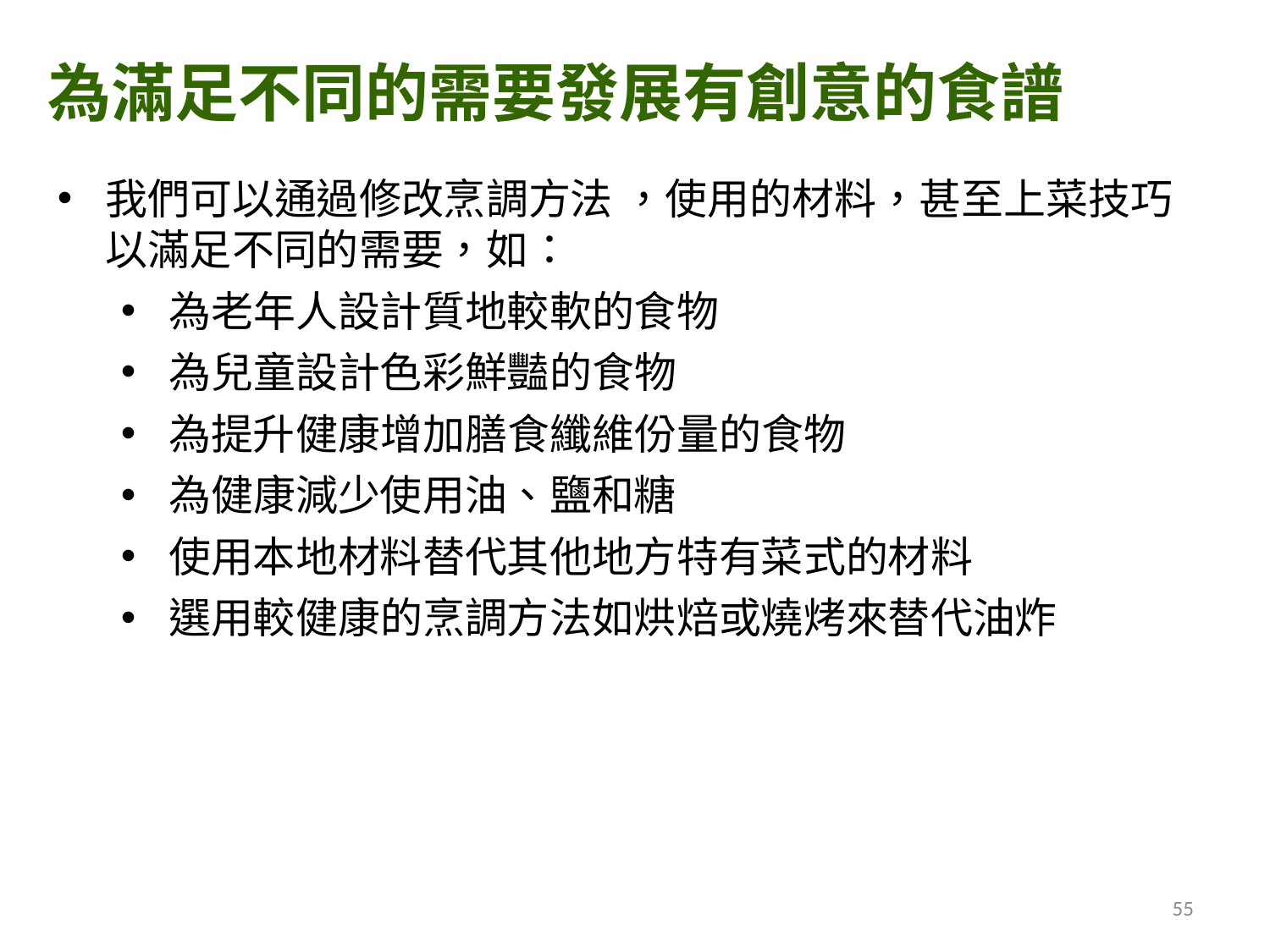

為滿足不同的需要發展有創意的食譜
我們可以通過修改烹調方法 ，使用的材料，甚至上菜技巧以滿足不同的需要，如：
為老年人設計質地較軟的食物
為兒童設計色彩鮮豔的食物
為提升健康增加膳食纖維份量的食物
為健康減少使用油、鹽和糖
使用本地材料替代其他地方特有菜式的材料
選用較健康的烹調方法如烘焙或燒烤來替代油炸

55